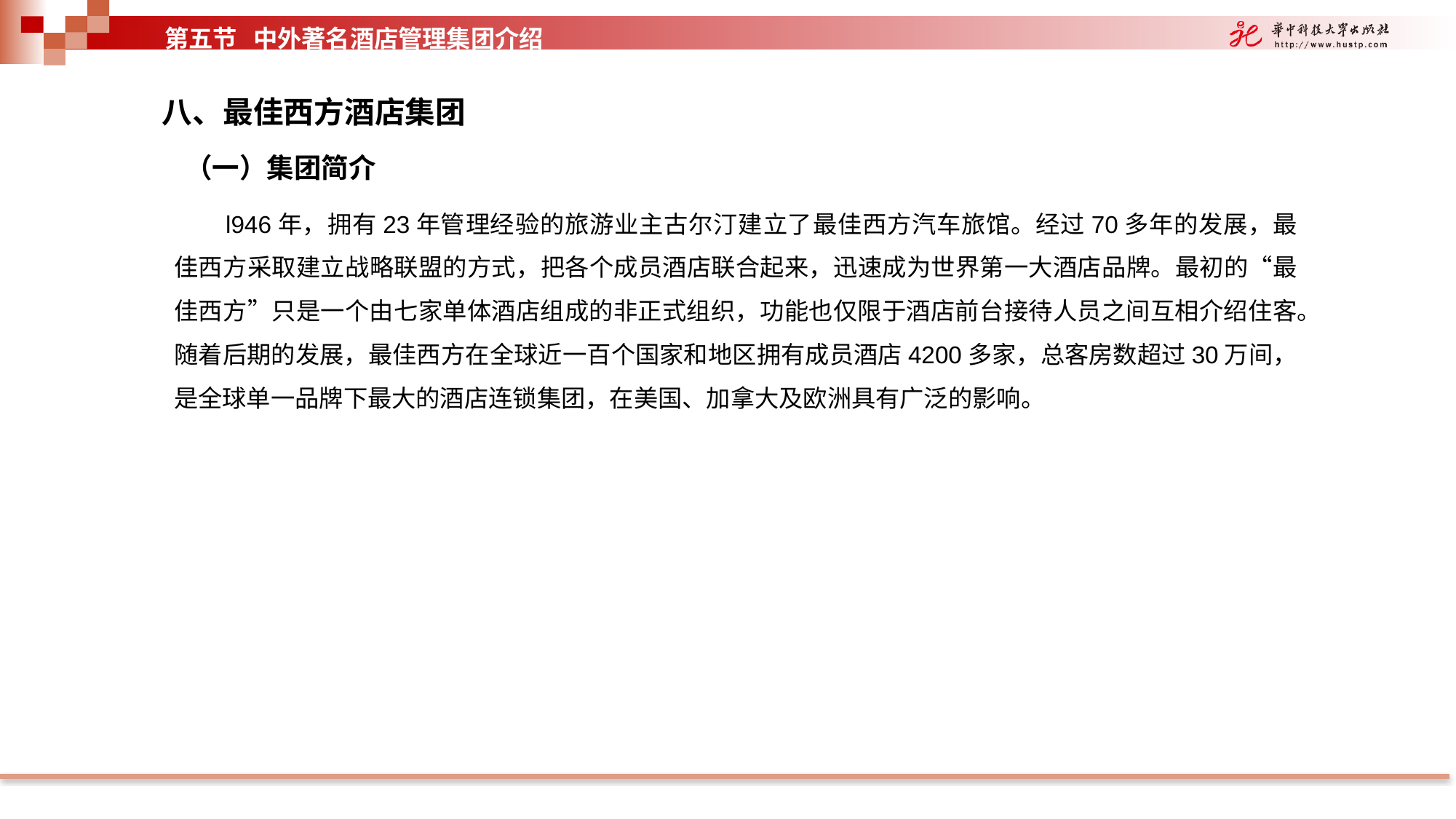

第五节   中外著名酒店管理集团介绍
八、最佳西方酒店集团
（一）集团简介
l946年，拥有23年管理经验的旅游业主古尔汀建立了最佳西方汽车旅馆。经过70多年的发展，最佳西方采取建立战略联盟的方式，把各个成员酒店联合起来，迅速成为世界第一大酒店品牌。最初的“最佳西方”只是一个由七家单体酒店组成的非正式组织，功能也仅限于酒店前台接待人员之间互相介绍住客。随着后期的发展，最佳西方在全球近一百个国家和地区拥有成员酒店4200多家，总客房数超过30万间，是全球单一品牌下最大的酒店连锁集团，在美国、加拿大及欧洲具有广泛的影响。